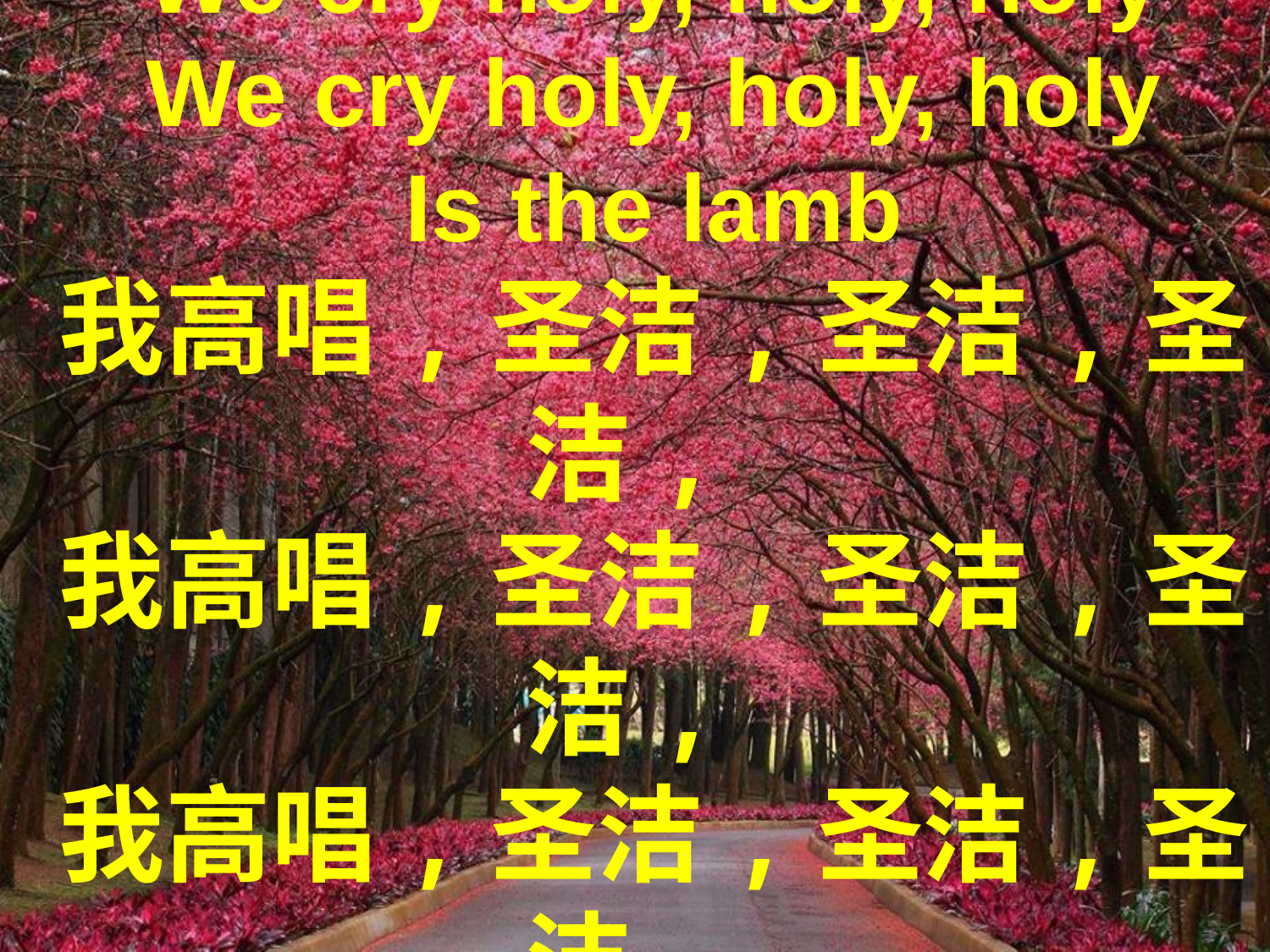

We cry holy, holy, holy
We cry holy, holy, holy
We cry holy, holy, holy
Is the lamb
我高唱,圣洁,圣洁,圣洁,
我高唱,圣洁,圣洁,圣洁,
我高唱,圣洁,圣洁,圣洁,
神羔羊。